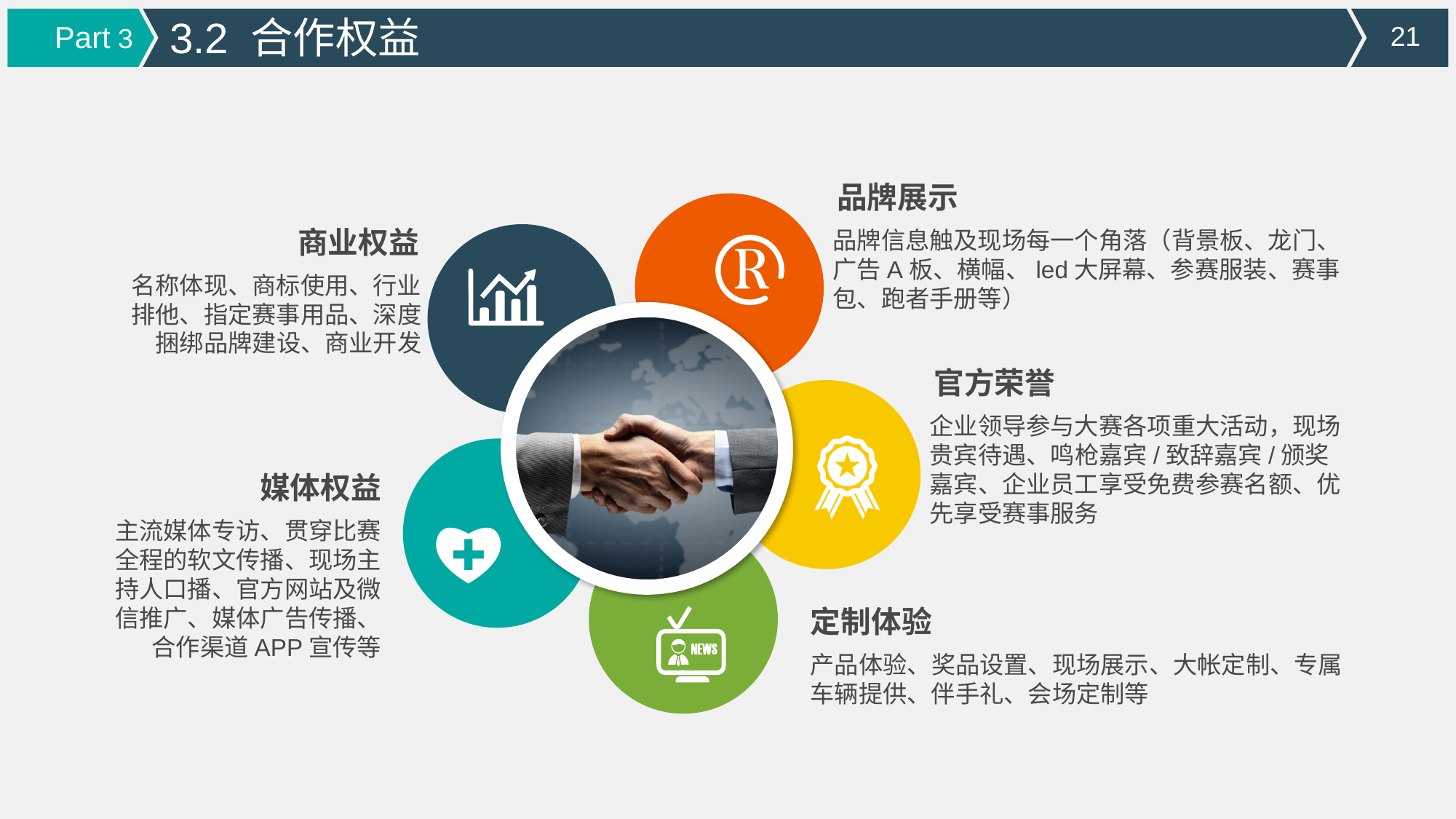

3.2 合作权益
Part 3
品牌展示

商业权益
品牌信息触及现场每一个角落（背景板、龙门、广告A板、横幅、led大屏幕、参赛服装、赛事包、跑者手册等）

名称体现、商标使用、行业排他、指定赛事用品、深度捆绑品牌建设、商业开发

官方荣誉

企业领导参与大赛各项重大活动，现场贵宾待遇、鸣枪嘉宾/致辞嘉宾/颁奖嘉宾、企业员工享受免费参赛名额、优先享受赛事服务

媒体权益
主流媒体专访、贯穿比赛全程的软文传播、现场主持人口播、官方网站及微信推广、媒体广告传播、合作渠道APP宣传等

定制体验

产品体验、奖品设置、现场展示、大帐定制、专属车辆提供、伴手礼、会场定制等